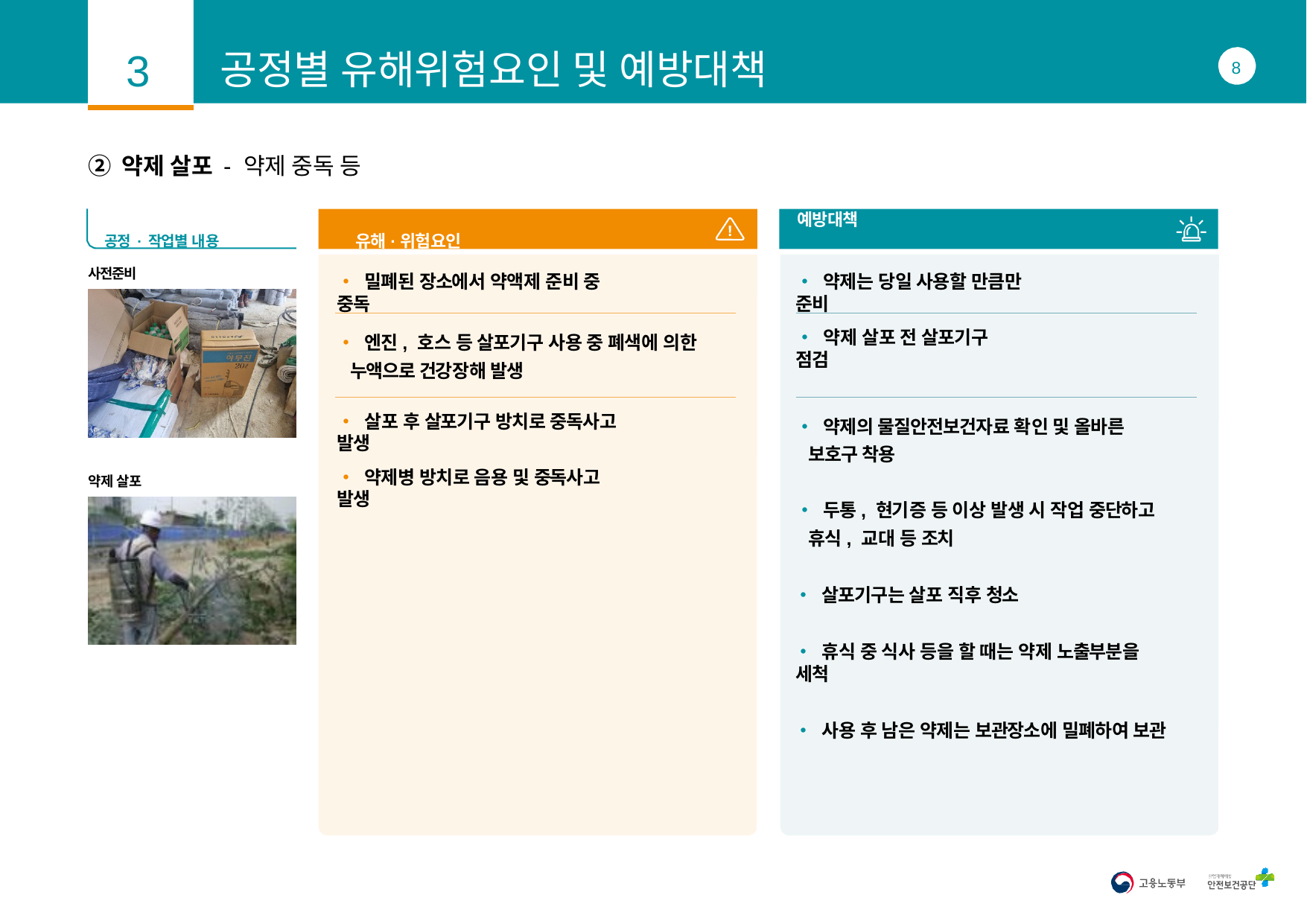

3
# 공정별 유해위험요인 및 예방대책
8
② 약제 살포 - 약제 중독 등

공정·작업별 내용	유해·위험요인

예방대책

사전준비
• 밀폐된 장소에서 약액제 준비 중 중독
• 약제는 당일 사용할 만큼만 준비

• 엔진, 호스 등 살포기구 사용 중 폐색에 의한 누액으로 건강장해 발생
• 약제 살포 전 살포기구 점검

• 살포 후 살포기구 방치로 중독사고 발생
• 약제의 물질안전보건자료 확인 및 올바른 보호구 착용
• 약제병 방치로 음용 및 중독사고 발생
약제 살포
• 두통, 현기증 등 이상 발생 시 작업 중단하고 휴식, 교대 등 조치

• 살포기구는 살포 직후 청소

• 휴식 중 식사 등을 할 때는 약제 노출부분을 세척

• 사용 후 남은 약제는 보관장소에 밀폐하여 보관